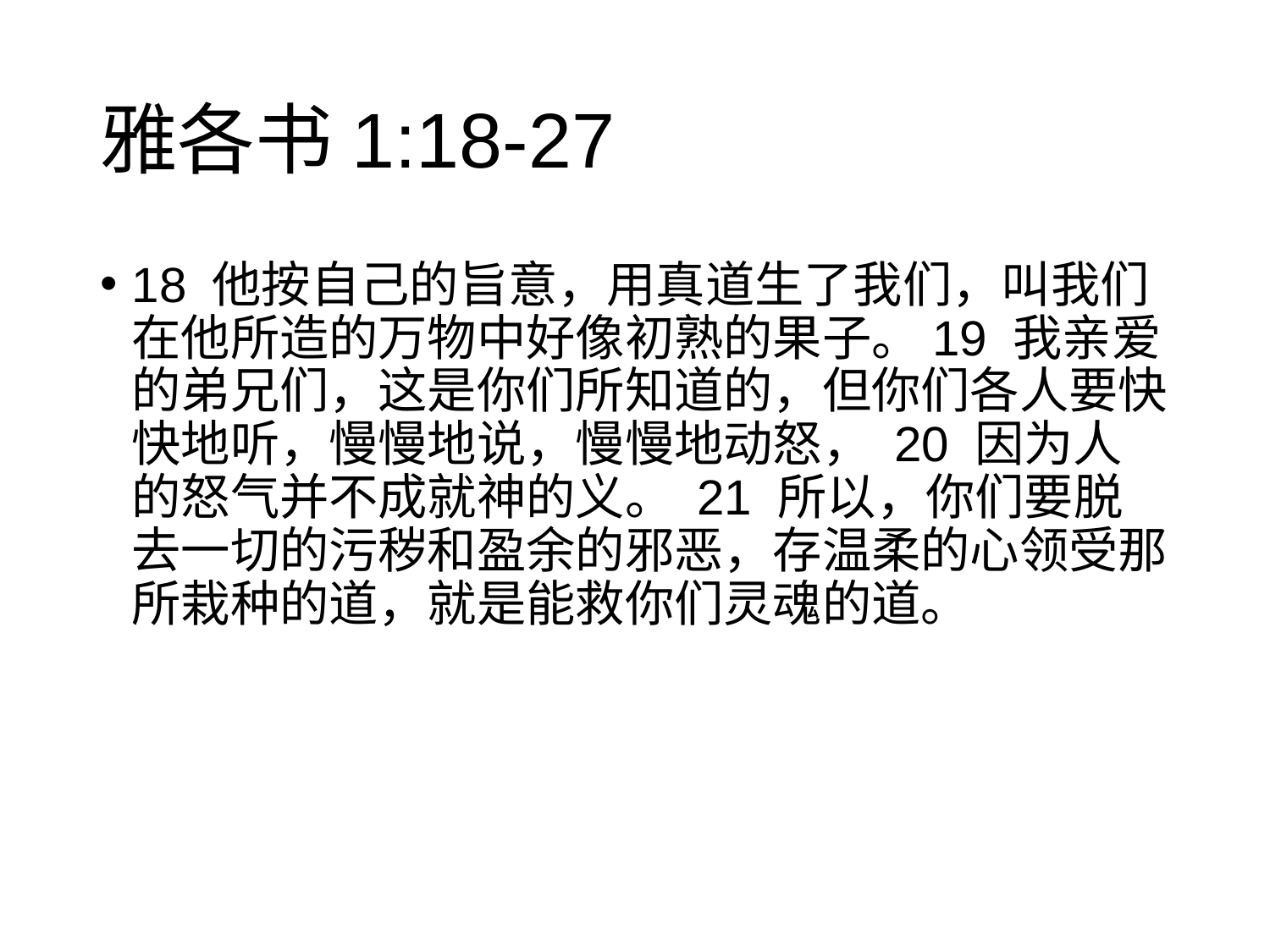

# 雅各书1:18-27
18 他按自己的旨意，用真道生了我们，叫我们在他所造的万物中好像初熟的果子。19 我亲爱的弟兄们，这是你们所知道的，但你们各人要快快地听，慢慢地说，慢慢地动怒， 20 因为人的怒气并不成就神的义。 21 所以，你们要脱去一切的污秽和盈余的邪恶，存温柔的心领受那所栽种的道，就是能救你们灵魂的道。